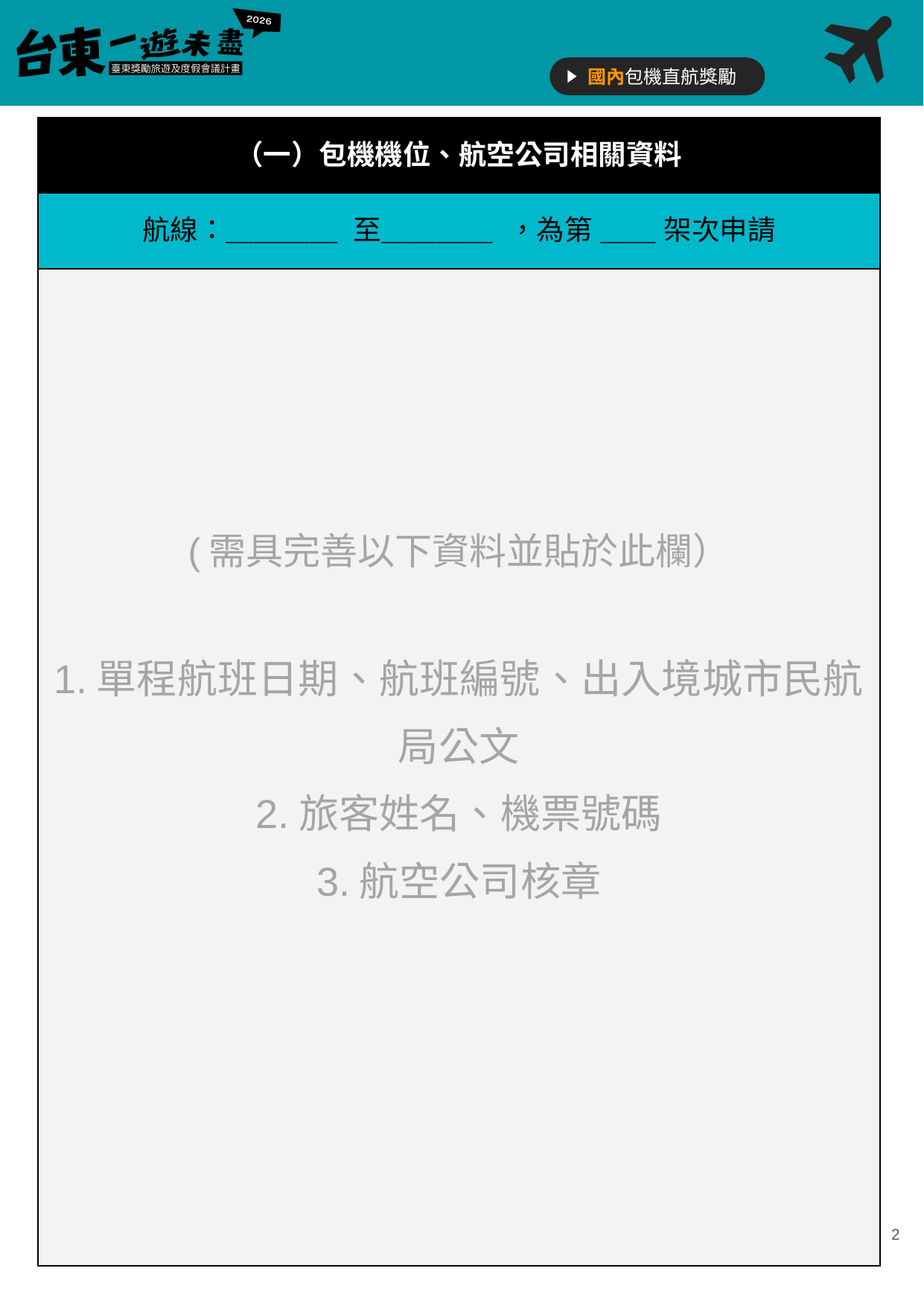

如本頁面不足，
請於左側複製本投影片
進行新增
| （一）包機機位、航空公司相關資料 |
| --- |
| 航線：＿＿＿＿ 至＿＿＿＿ ，為第 ＿＿ 架次申請 |
| (需具完善以下資料並貼於此欄） 1.單程航班日期、航班編號、出入境城市民航局公文 2.旅客姓名、機票號碼 3.航空公司核章 |
航線範例
金門 至 臺東，為第 1 架次申請
2